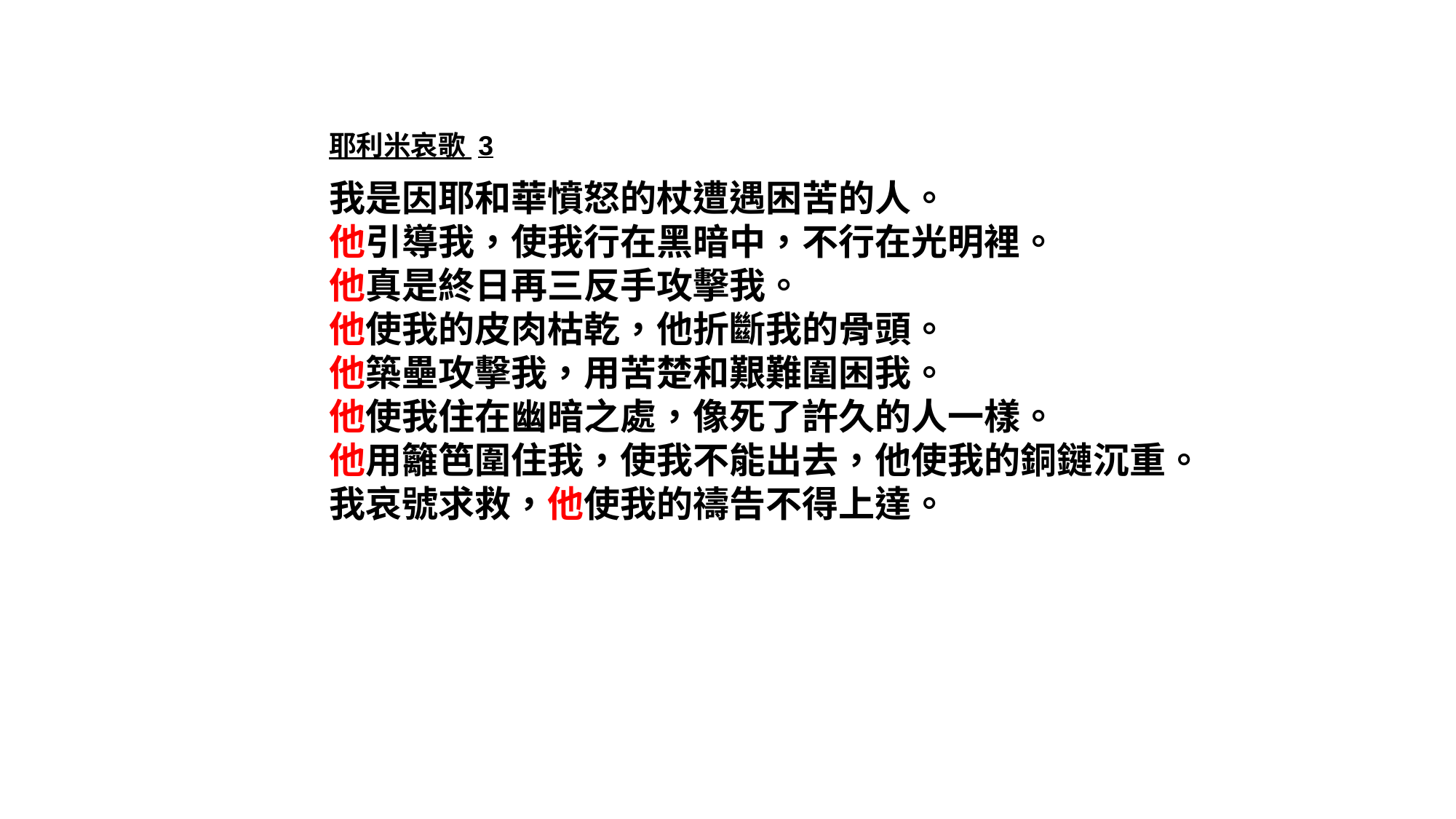

耶利米哀歌 3

我是因耶和華憤怒的杖遭遇困苦的人。
他引導我，使我行在黑暗中，不行在光明裡。
他真是終日再三反手攻擊我。
他使我的皮肉枯乾，他折斷我的骨頭。
他築壘攻擊我，用苦楚和艱難圍困我。
他使我住在幽暗之處，像死了許久的人一樣。
他用籬笆圍住我，使我不能出去，他使我的銅鏈沉重。
我哀號求救，他使我的禱告不得上達。